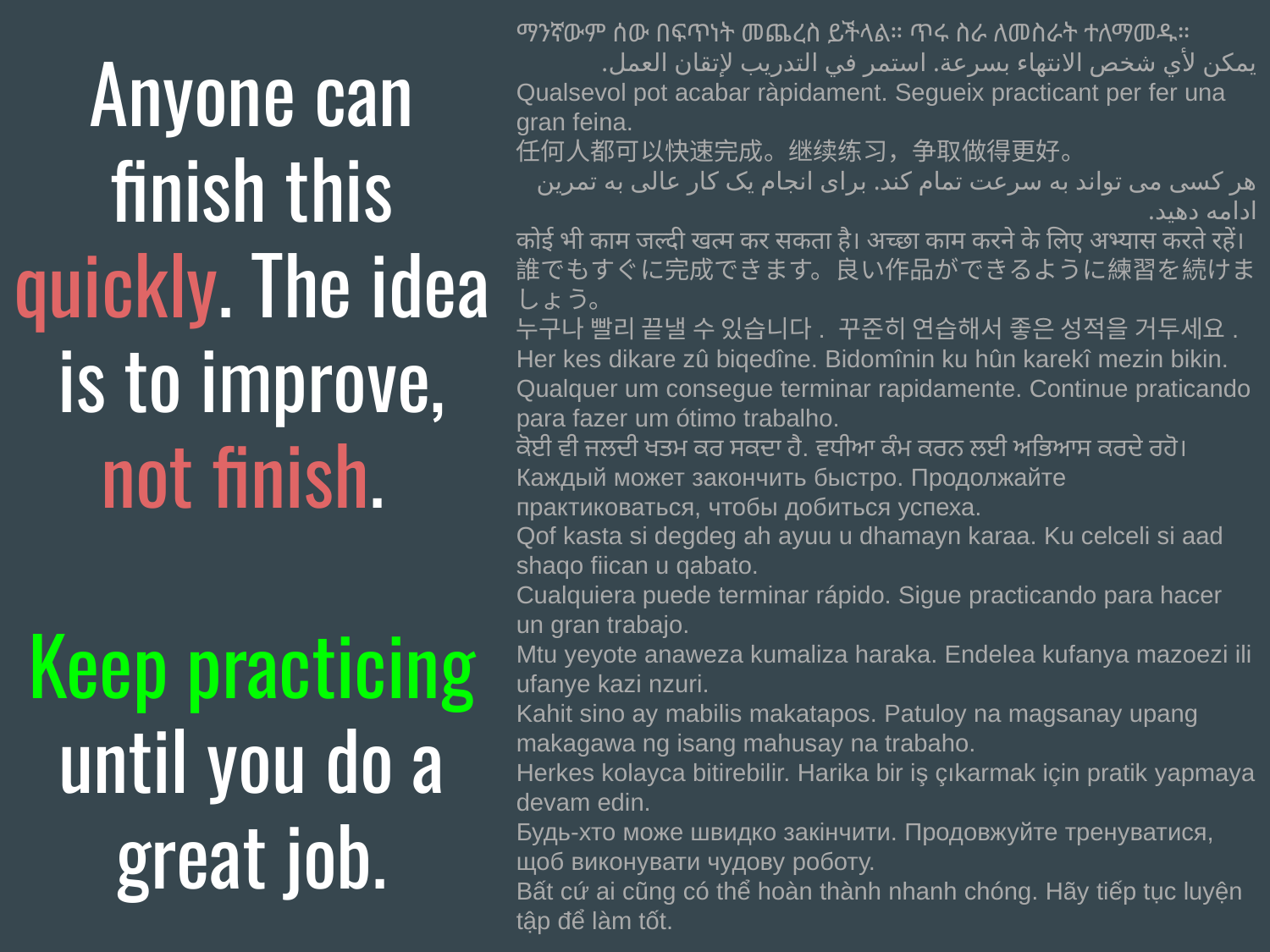

Anyone can finish this quickly. The idea is to improve, not finish.

Keep practicing until you do a great job.
ማንኛውም ሰው በፍጥነት መጨረስ ይችላል። ጥሩ ስራ ለመስራት ተለማመዱ።
يمكن لأي شخص الانتهاء بسرعة. استمر في التدريب لإتقان العمل.
Qualsevol pot acabar ràpidament. Segueix practicant per fer una gran feina.
任何人都可以快速完成。继续练习，争取做得更好。
هر کسی می تواند به سرعت تمام کند. برای انجام یک کار عالی به تمرین ادامه دهید.
कोई भी काम जल्दी खत्म कर सकता है। अच्छा काम करने के लिए अभ्यास करते रहें।
誰でもすぐに完成できます。良い作品ができるように練習を続けましょう。
누구나 빨리 끝낼 수 있습니다. 꾸준히 연습해서 좋은 성적을 거두세요.
Her kes dikare zû biqedîne. Bidomînin ku hûn karekî mezin bikin.
Qualquer um consegue terminar rapidamente. Continue praticando para fazer um ótimo trabalho.
ਕੋਈ ਵੀ ਜਲਦੀ ਖਤਮ ਕਰ ਸਕਦਾ ਹੈ. ਵਧੀਆ ਕੰਮ ਕਰਨ ਲਈ ਅਭਿਆਸ ਕਰਦੇ ਰਹੋ।
Каждый может закончить быстро. Продолжайте практиковаться, чтобы добиться успеха.
Qof kasta si degdeg ah ayuu u dhamayn karaa. Ku celceli si aad shaqo fiican u qabato.
Cualquiera puede terminar rápido. Sigue practicando para hacer un gran trabajo.
Mtu yeyote anaweza kumaliza haraka. Endelea kufanya mazoezi ili ufanye kazi nzuri.
Kahit sino ay mabilis makatapos. Patuloy na magsanay upang makagawa ng isang mahusay na trabaho.
Herkes kolayca bitirebilir. Harika bir iş çıkarmak için pratik yapmaya devam edin.
Будь-хто може швидко закінчити. Продовжуйте тренуватися, щоб виконувати чудову роботу.
Bất cứ ai cũng có thể hoàn thành nhanh chóng. Hãy tiếp tục luyện tập để làm tốt.